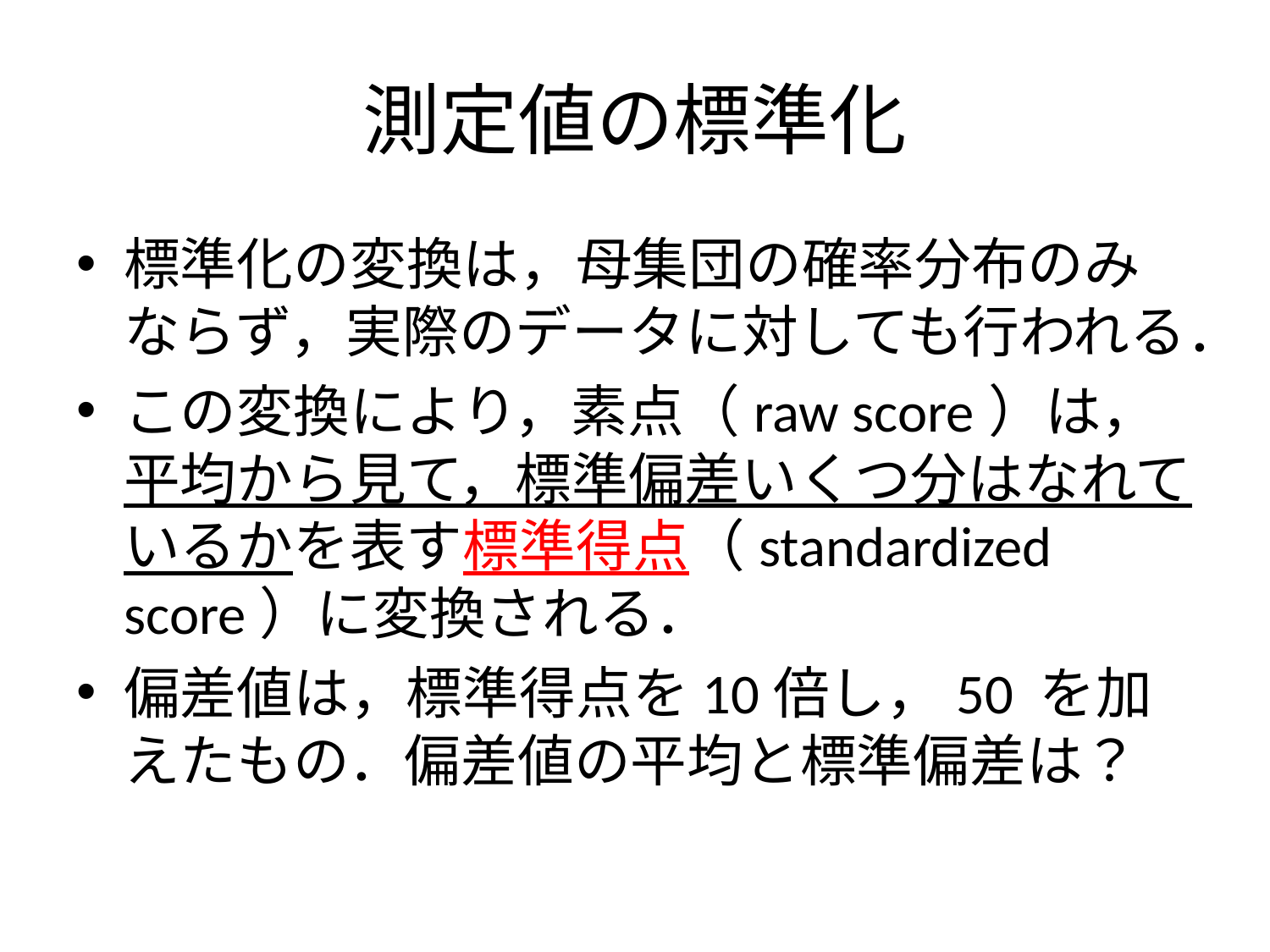

# 測定値の標準化
標準化の変換は，母集団の確率分布のみならず，実際のデータに対しても行われる．
この変換により，素点（raw score）は，平均から見て，標準偏差いくつ分はなれているかを表す標準得点（standardized score）に変換される．
偏差値は，標準得点を10倍し，50 を加えたもの．偏差値の平均と標準偏差は？